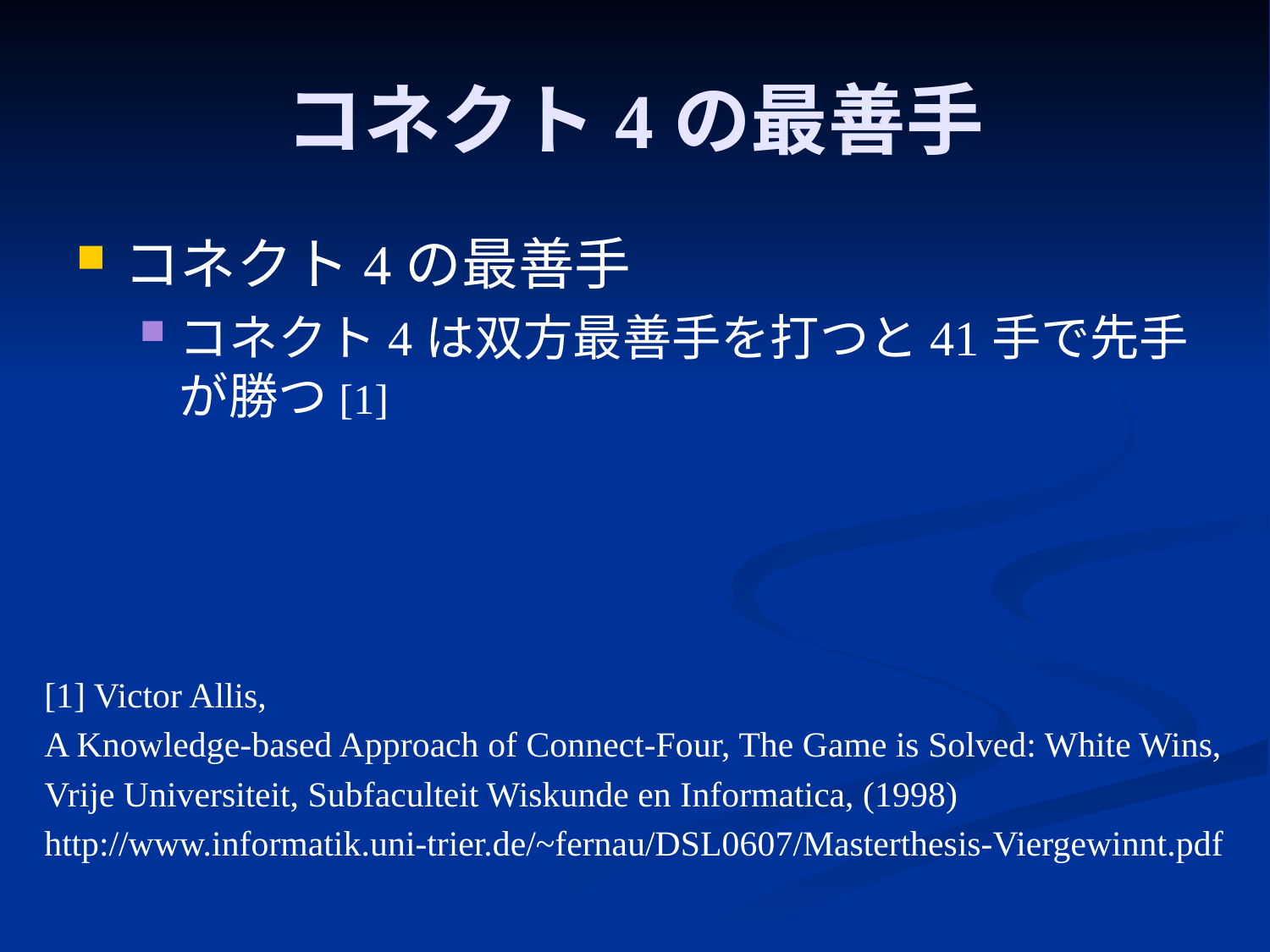

# コネクト4の最善手
コネクト4の最善手
コネクト4は双方最善手を打つと41手で先手が勝つ[1]
[1] Victor Allis,
A Knowledge-based Approach of Connect-Four, The Game is Solved: White Wins,
Vrije Universiteit, Subfaculteit Wiskunde en Informatica, (1998)
http://www.informatik.uni-trier.de/~fernau/DSL0607/Masterthesis-Viergewinnt.pdf